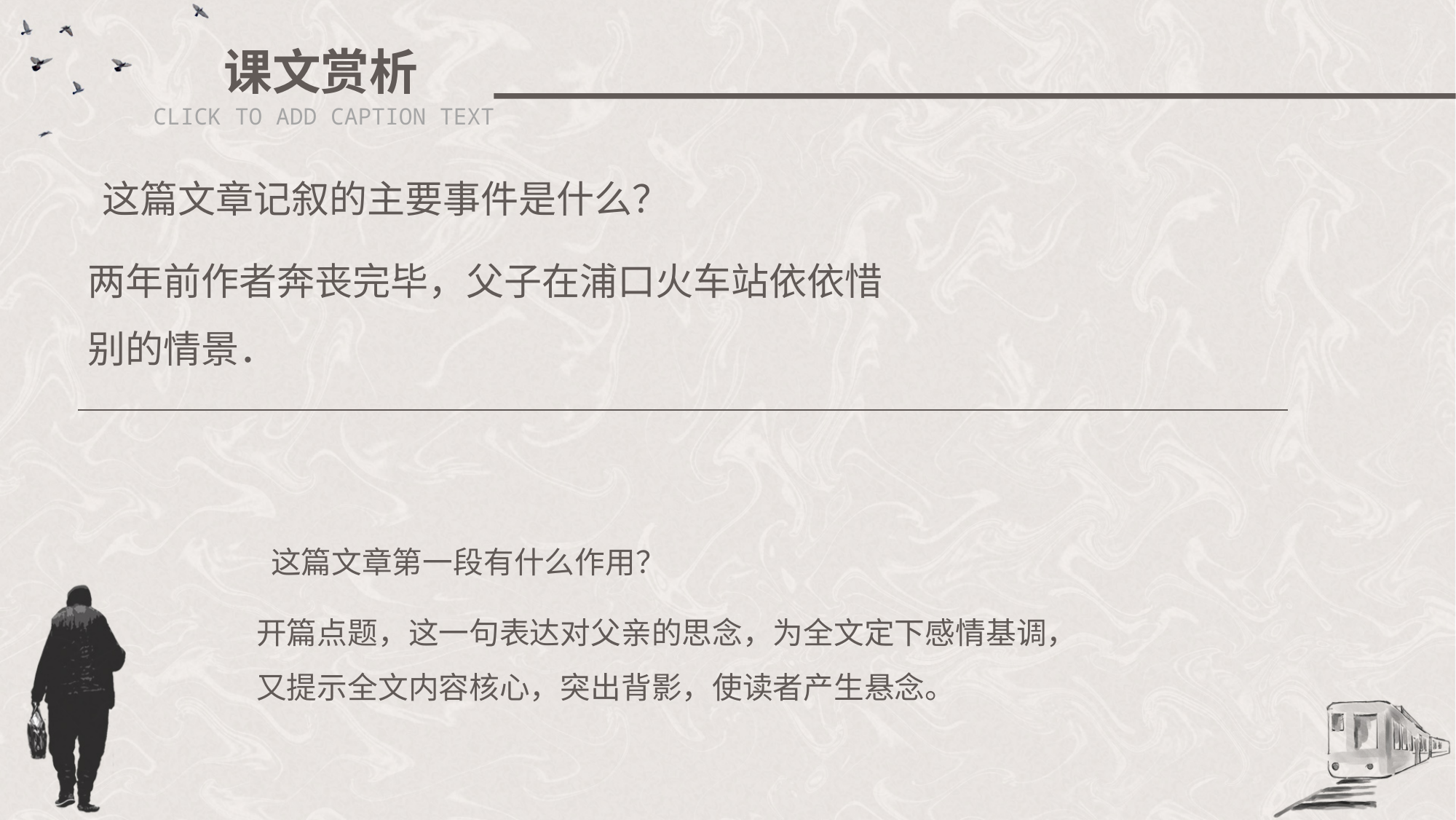

课文赏析

CLICK TO ADD CAPTION TEXT
这篇文章记叙的主要事件是什么？
两年前作者奔丧完毕，父子在浦口火车站依依惜别的情景．
这篇文章第一段有什么作用？
开篇点题，这一句表达对父亲的思念，为全文定下感情基调，又提示全文内容核心，突出背影，使读者产生悬念。